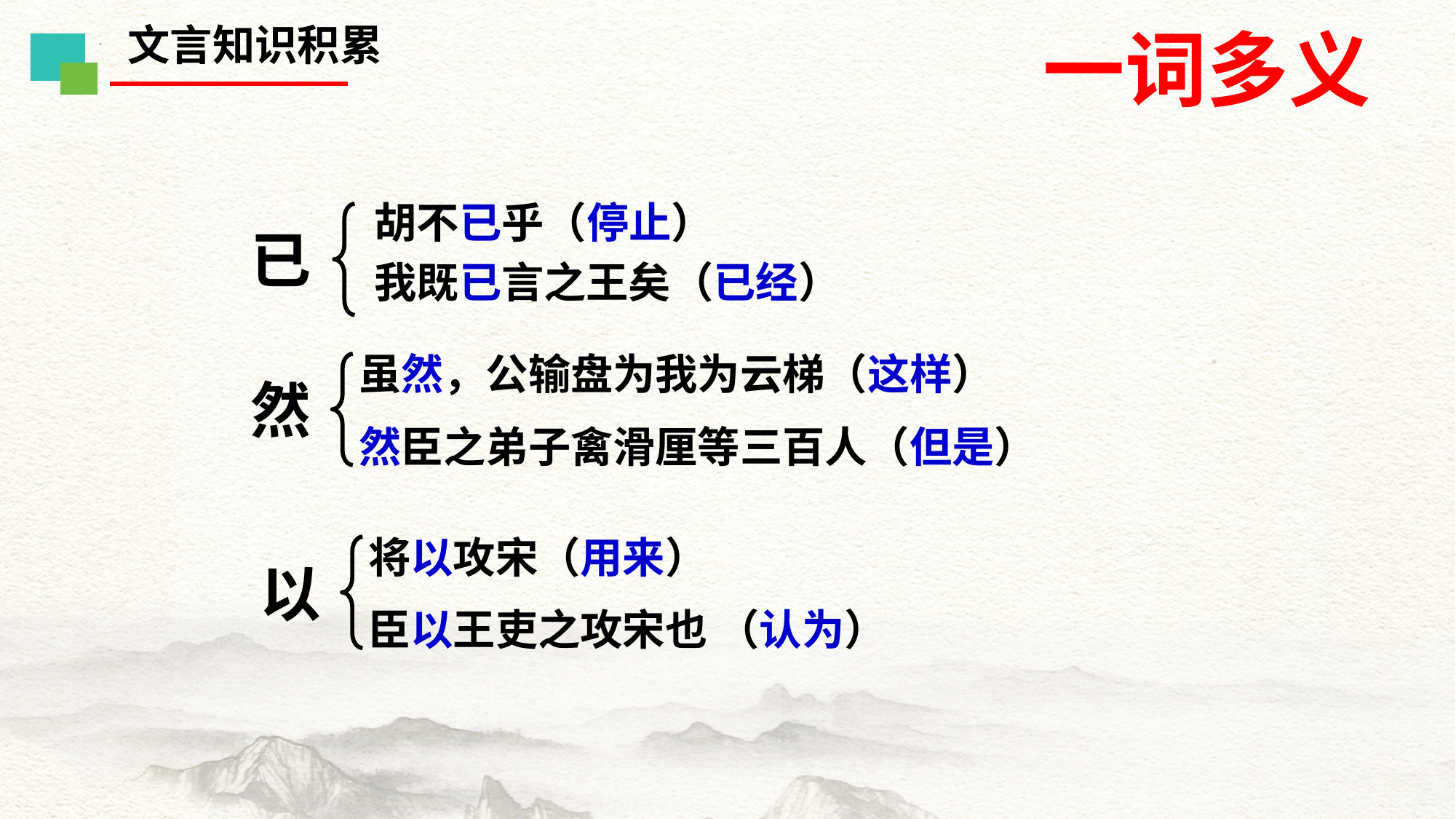

文言知识积累
一词多义

胡不已乎（停止）
我既已言之王矣（已经）

已
虽然，公输盘为我为云梯（这样）
然臣之弟子禽滑厘等三百人（但是）

然
将以攻宋（用来）
臣以王吏之攻宋也 （认为）

以